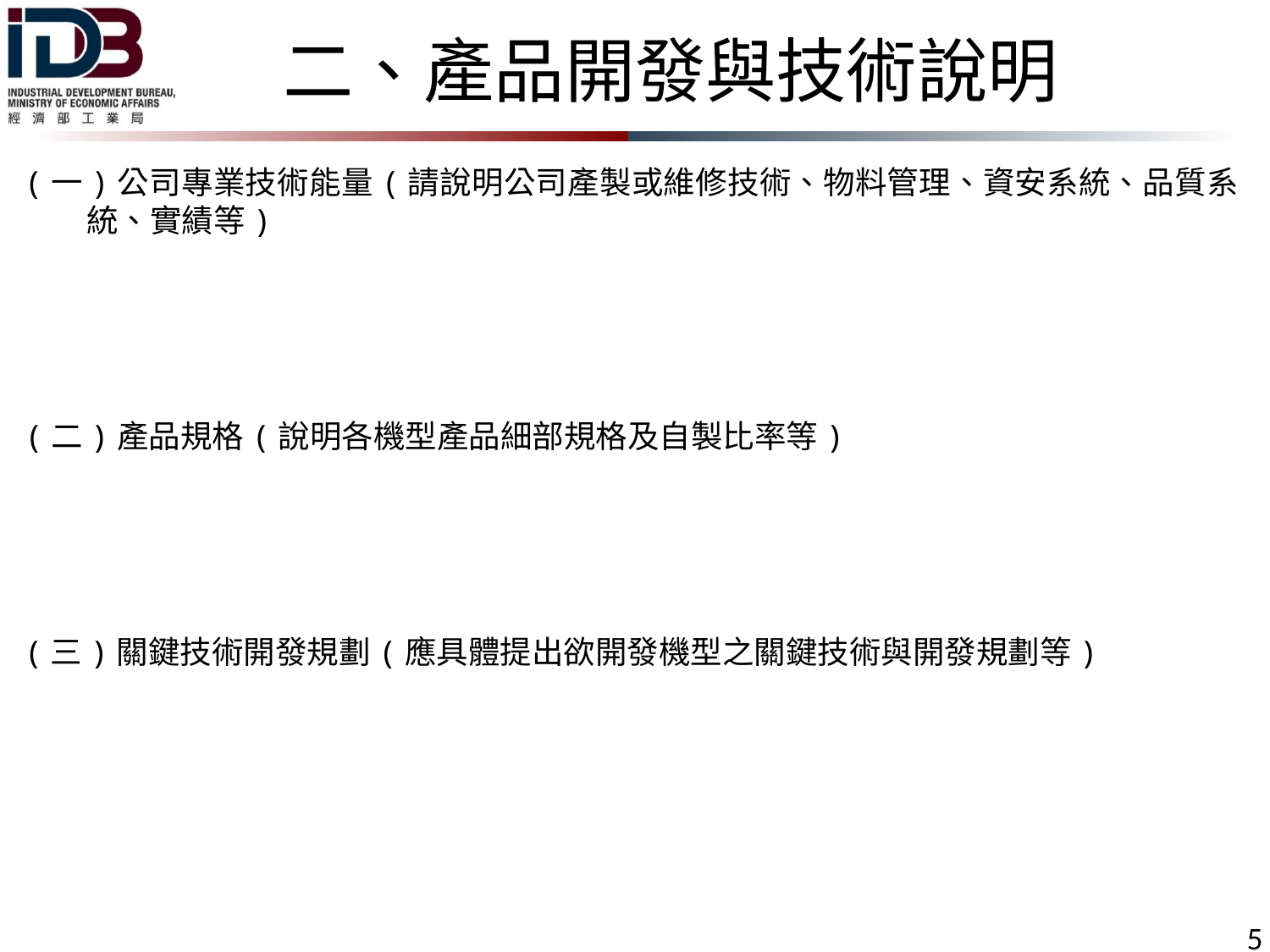

二、產品開發與技術說明
(一)公司專業技術能量(請說明公司產製或維修技術、物料管理、資安系統、品質系統、實績等)
(二)產品規格(說明各機型產品細部規格及自製比率等)
(三)關鍵技術開發規劃(應具體提出欲開發機型之關鍵技術與開發規劃等)
5